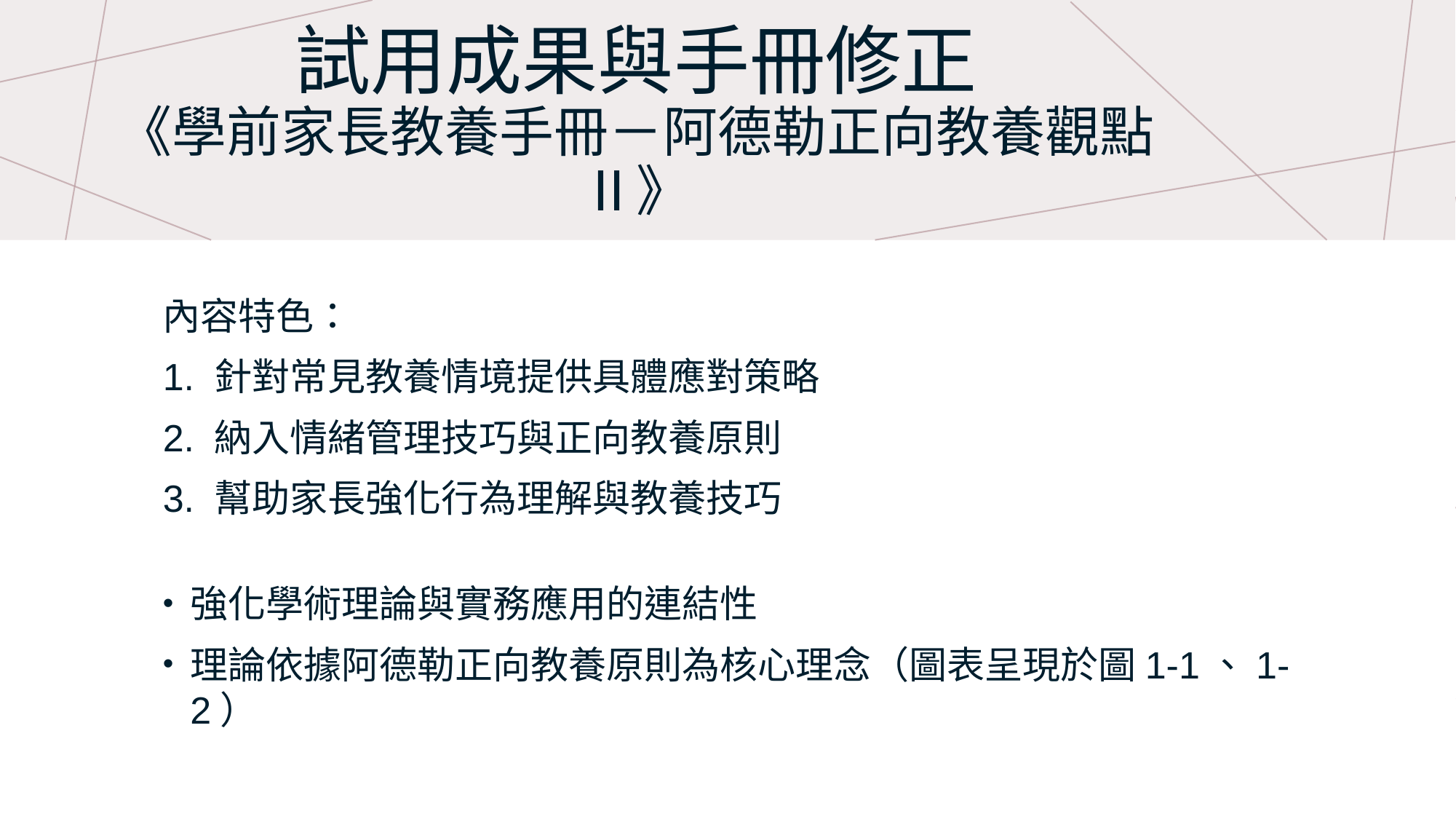

# 試用成果與手冊修正 《學前家長教養手冊－阿德勒正向教養觀點Ⅱ》
內容特色：
1. 針對常見教養情境提供具體應對策略
2. 納入情緒管理技巧與正向教養原則
3. 幫助家長強化行為理解與教養技巧
強化學術理論與實務應用的連結性
理論依據阿德勒正向教養原則為核心理念（圖表呈現於圖1-1、1-2）